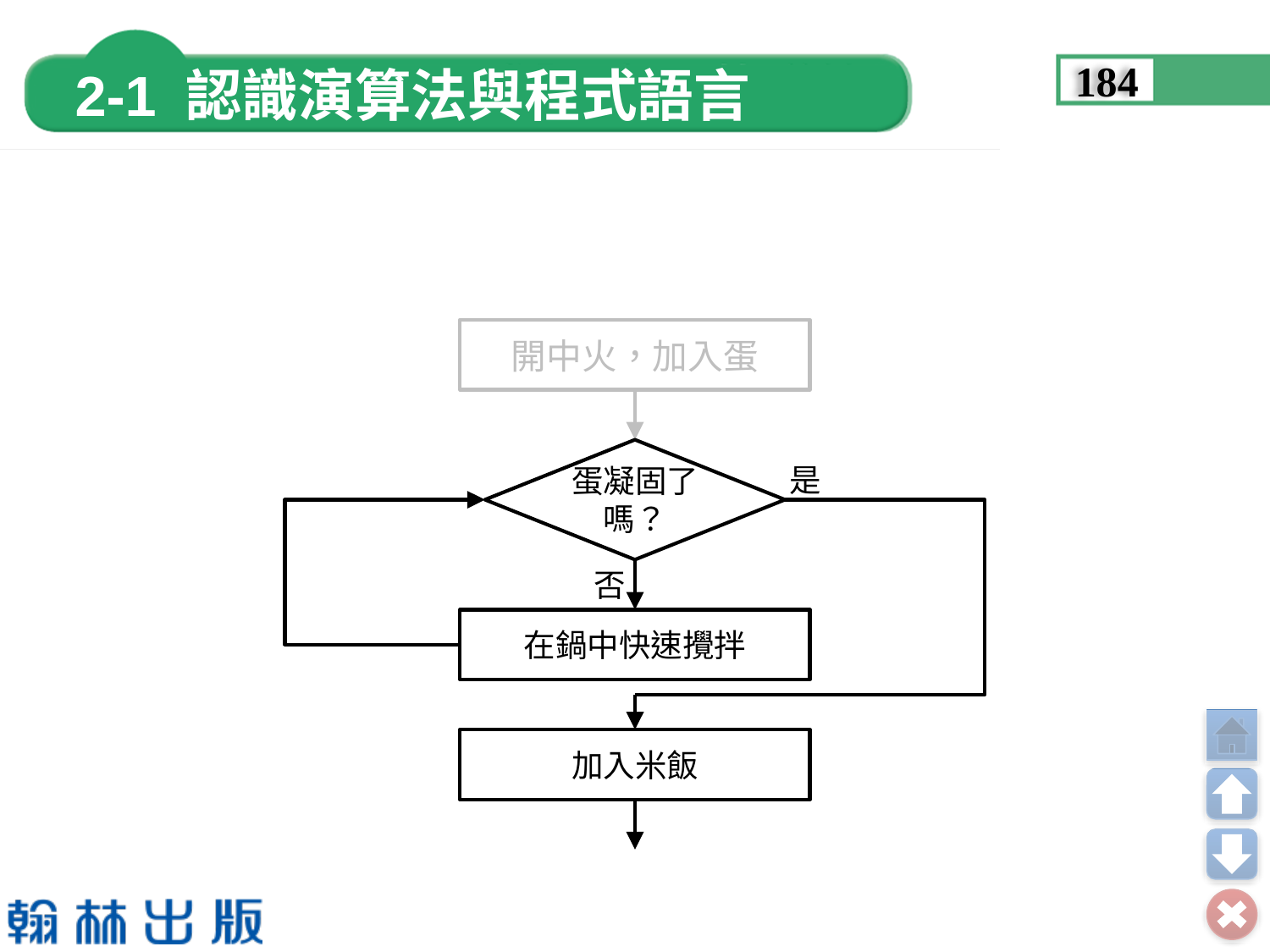

184
開中火，加入蛋
蛋凝固了嗎？
是

否
在鍋中快速攪拌
加入米飯